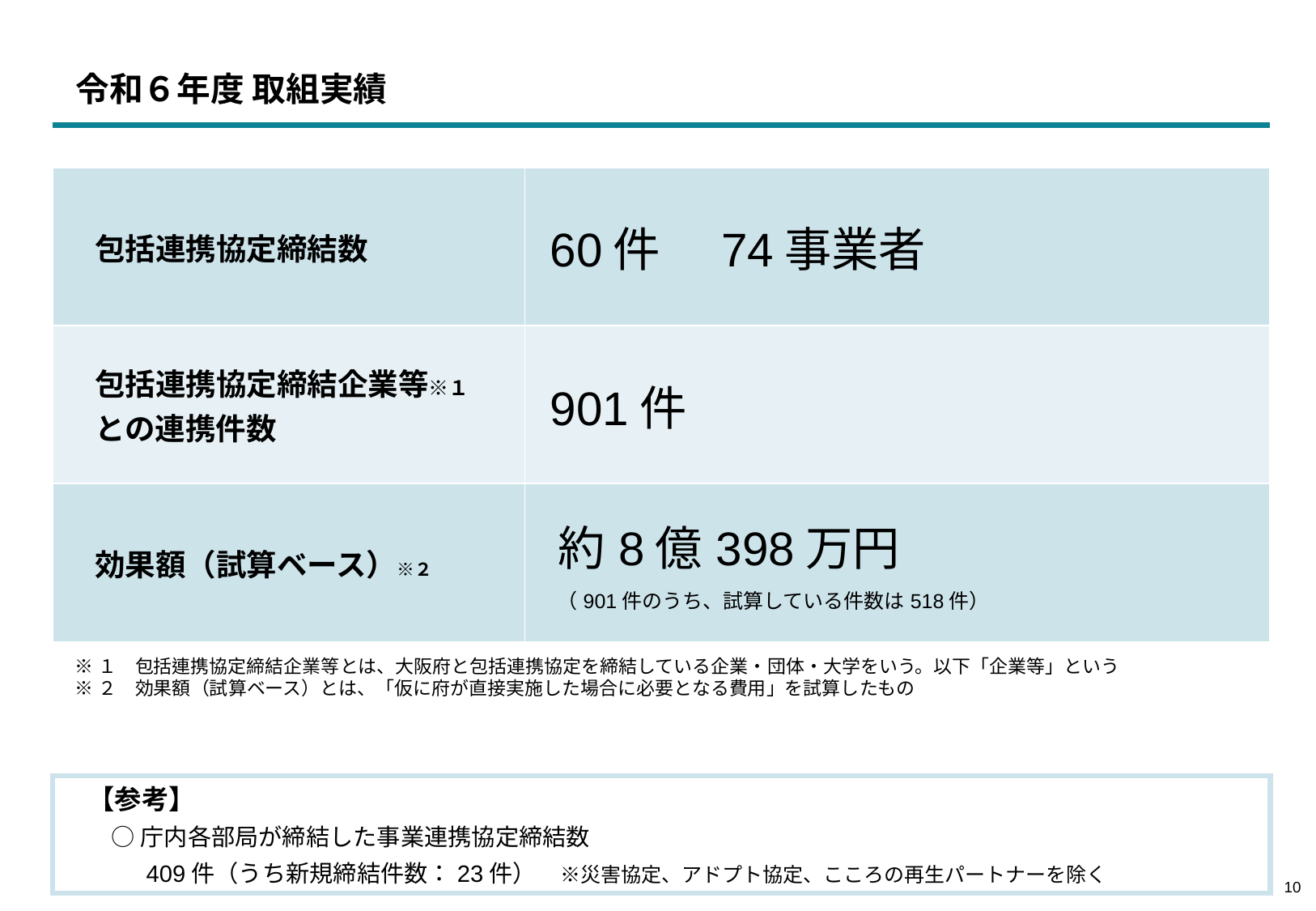

令和６年度 取組実績
| 包括連携協定締結数 | 60件　74事業者 |
| --- | --- |
| 包括連携協定締結企業等※１ 　との連携件数 | 901件 |
| 効果額（試算ベース）※２ | 約8億398万円 　（901件のうち、試算している件数は518件） |
※１　包括連携協定締結企業等とは、大阪府と包括連携協定を締結している企業・団体・大学をいう。以下「企業等」という
※２　効果額（試算ベース）とは、「仮に府が直接実施した場合に必要となる費用」を試算したもの
　【参考】
　　○ 庁内各部局が締結した事業連携協定締結数
　　　 409件（うち新規締結件数：23件）　※災害協定、アドプト協定、こころの再生パートナーを除く
10